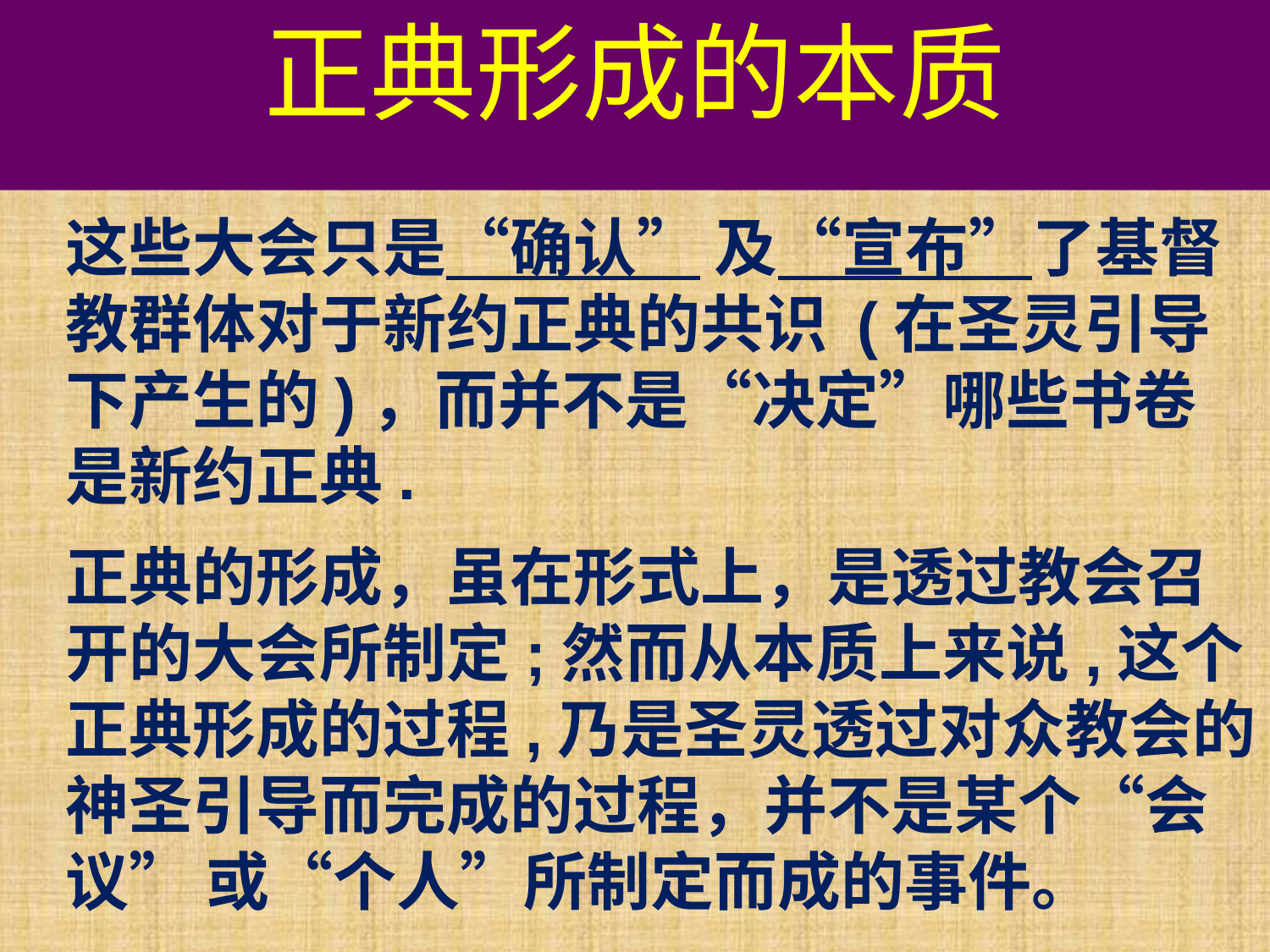

正典形成的本质

这些大会只是“确认” 及“宣布”了基督教群体对于新约正典的共识 (在圣灵引导下产生的)，而并不是“决定”哪些书卷是新约正典.

正典的形成，虽在形式上，是透过教会召开的大会所制定;然而从本质上来说,这个正典形成的过程,乃是圣灵透过对众教会的神圣引导而完成的过程，并不是某个“会议” 或“个人”所制定而成的事件。